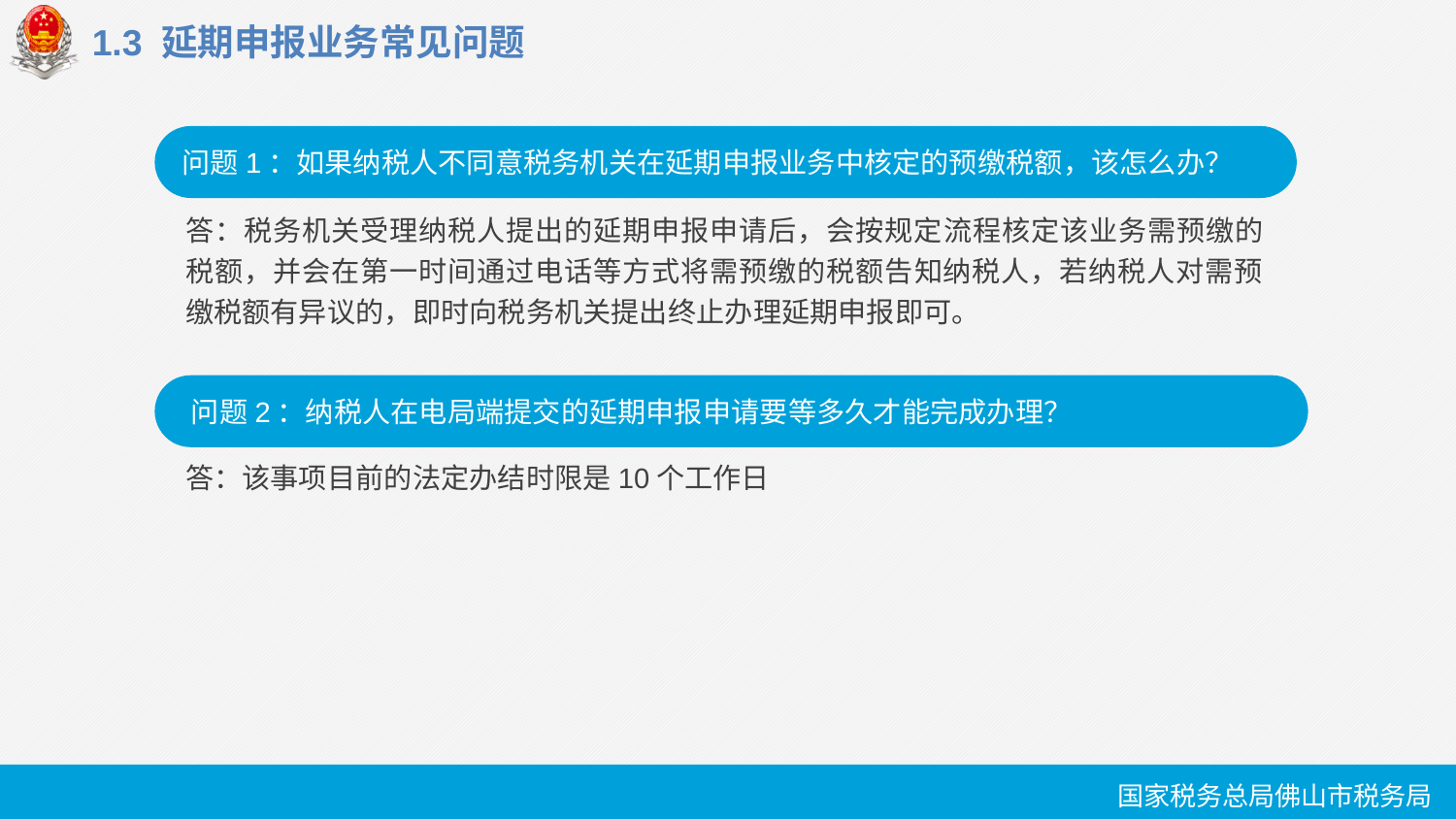

1.3 延期申报业务常见问题

问题1：如果纳税人不同意税务机关在延期申报业务中核定的预缴税额，该怎么办？
答：税务机关受理纳税人提出的延期申报申请后，会按规定流程核定该业务需预缴的税额，并会在第一时间通过电话等方式将需预缴的税额告知纳税人，若纳税人对需预缴税额有异议的，即时向税务机关提出终止办理延期申报即可。

问题2：纳税人在电局端提交的延期申报申请要等多久才能完成办理？
答：该事项目前的法定办结时限是10个工作日